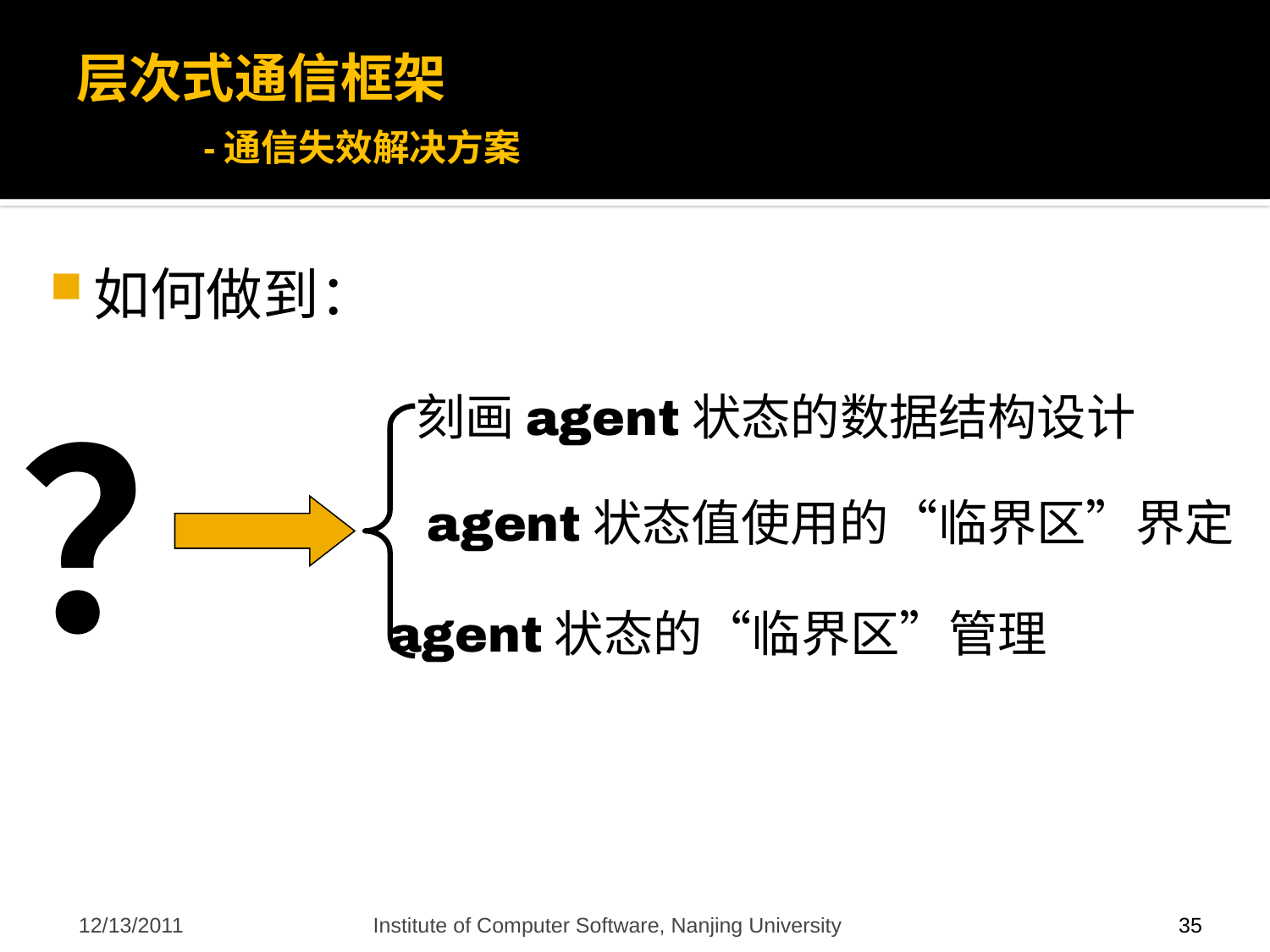

# 层次式通信框架 -通信失效解决方案
如何做到：
？
刻画agent状态的数据结构设计

agent状态值使用的“临界区”界定

agent状态的“临界区”管理
35
12/13/2011
Institute of Computer Software, Nanjing University
35